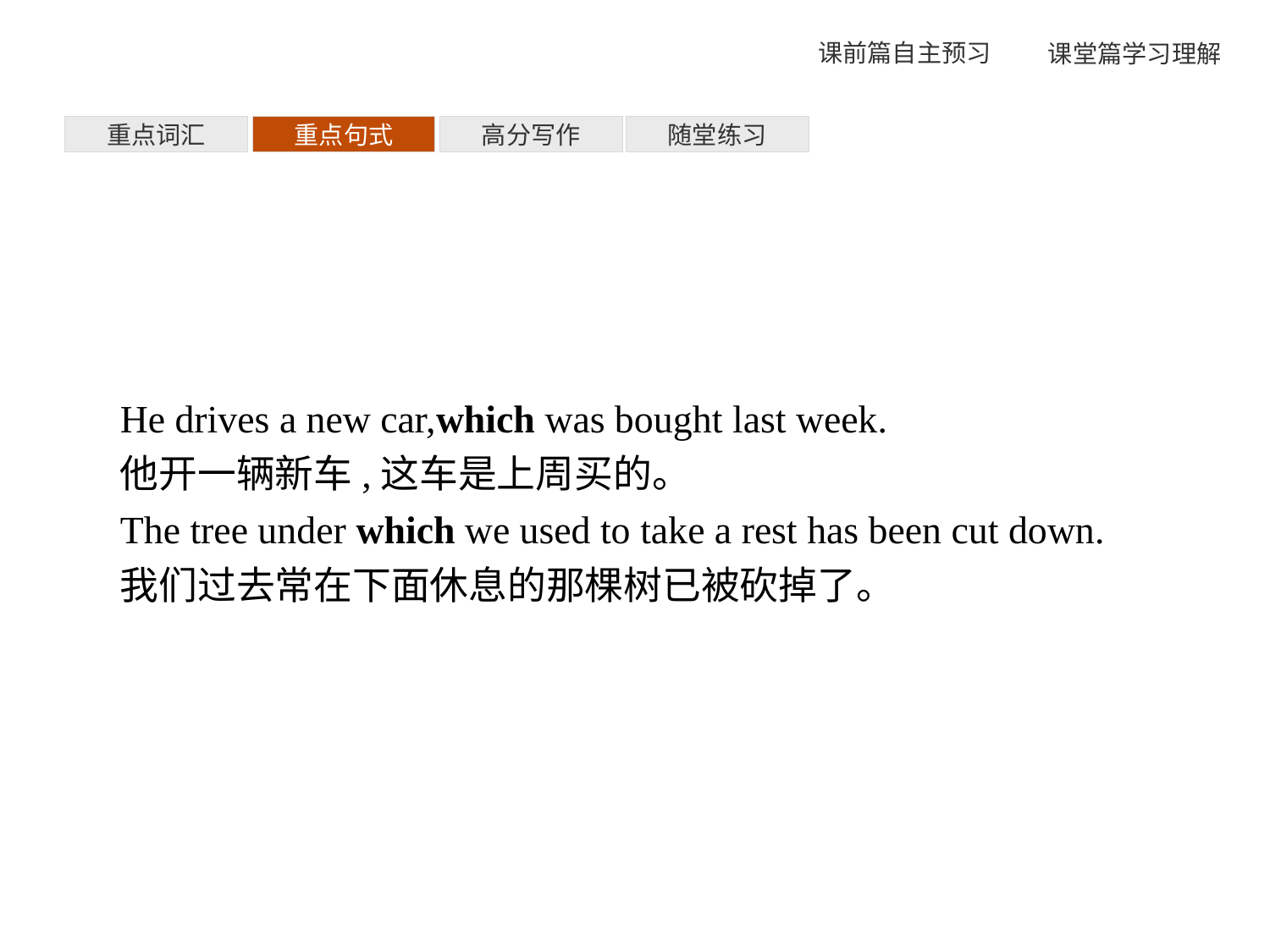

重点词汇
重点句式
高分写作
随堂练习
He drives a new car,which was bought last week.
他开一辆新车,这车是上周买的。
The tree under which we used to take a rest has been cut down.
我们过去常在下面休息的那棵树已被砍掉了。